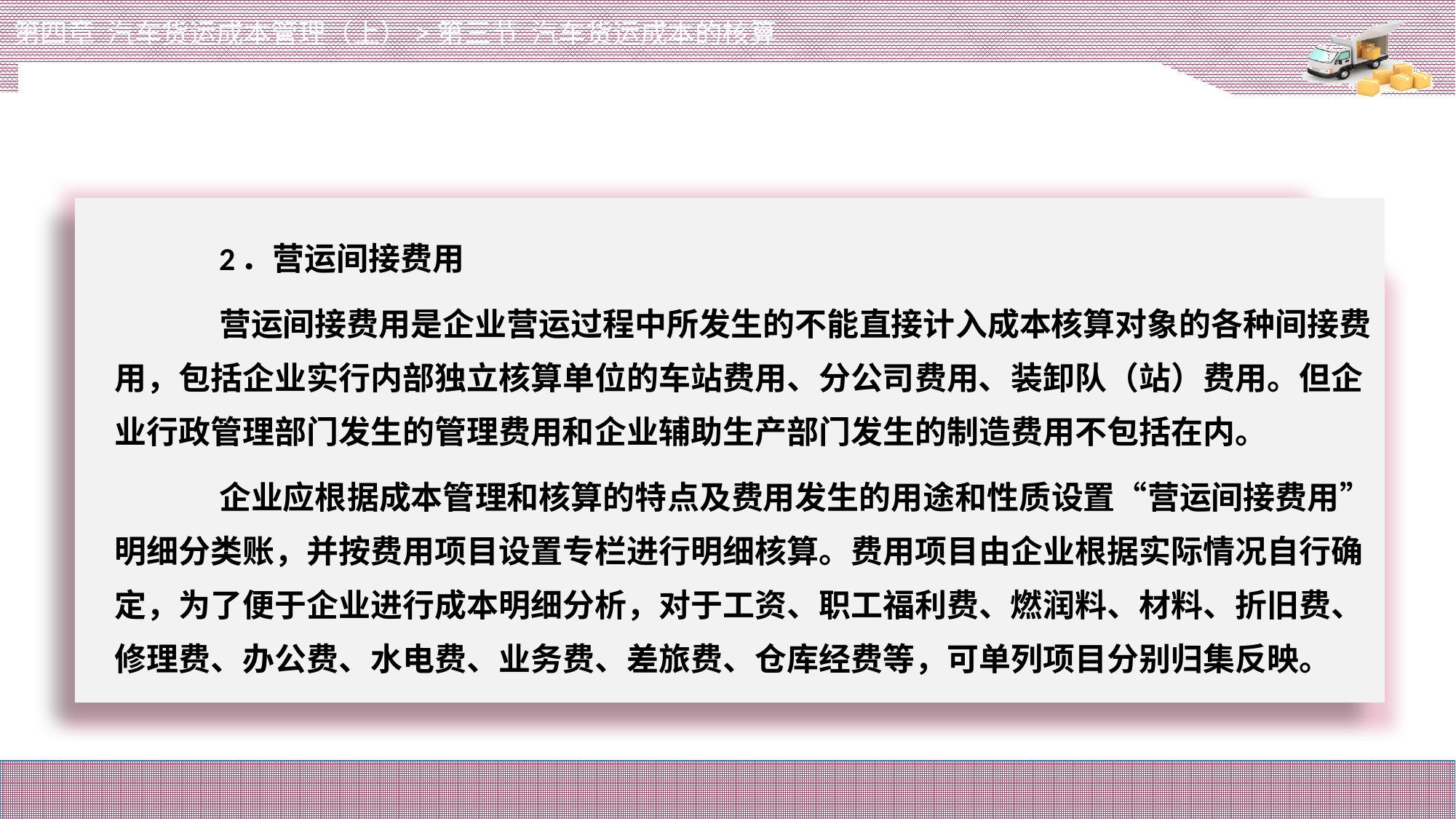

第四章  汽车货运成本管理（上）>第三节  汽车货运成本的核算
# 2．营运间接费用
营运间接费用是企业营运过程中所发生的不能直接计入成本核算对象的各种间接费用，包括企业实行内部独立核算单位的车站费用、分公司费用、装卸队（站）费用。但企业行政管理部门发生的管理费用和企业辅助生产部门发生的制造费用不包括在内。
企业应根据成本管理和核算的特点及费用发生的用途和性质设置“营运间接费用”明细分类账，并按费用项目设置专栏进行明细核算。费用项目由企业根据实际情况自行确定，为了便于企业进行成本明细分析，对于工资、职工福利费、燃润料、材料、折旧费、修理费、办公费、水电费、业务费、差旅费、仓库经费等，可单列项目分别归集反映。